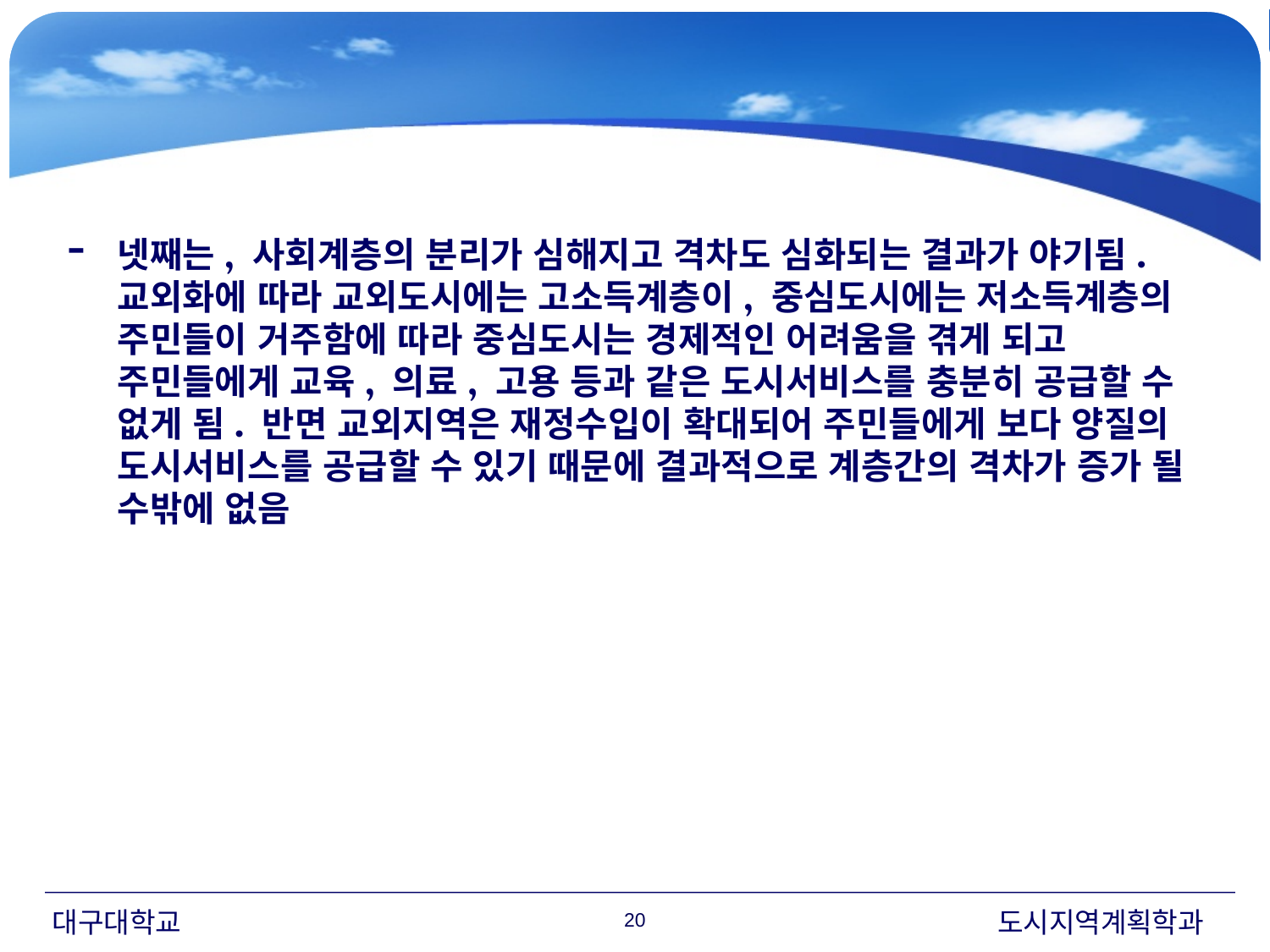

넷째는, 사회계층의 분리가 심해지고 격차도 심화되는 결과가 야기됨. 교외화에 따라 교외도시에는 고소득계층이, 중심도시에는 저소득계층의 주민들이 거주함에 따라 중심도시는 경제적인 어려움을 겪게 되고 주민들에게 교육, 의료, 고용 등과 같은 도시서비스를 충분히 공급할 수 없게 됨. 반면 교외지역은 재정수입이 확대되어 주민들에게 보다 양질의 도시서비스를 공급할 수 있기 때문에 결과적으로 계층간의 격차가 증가 될 수밖에 없음